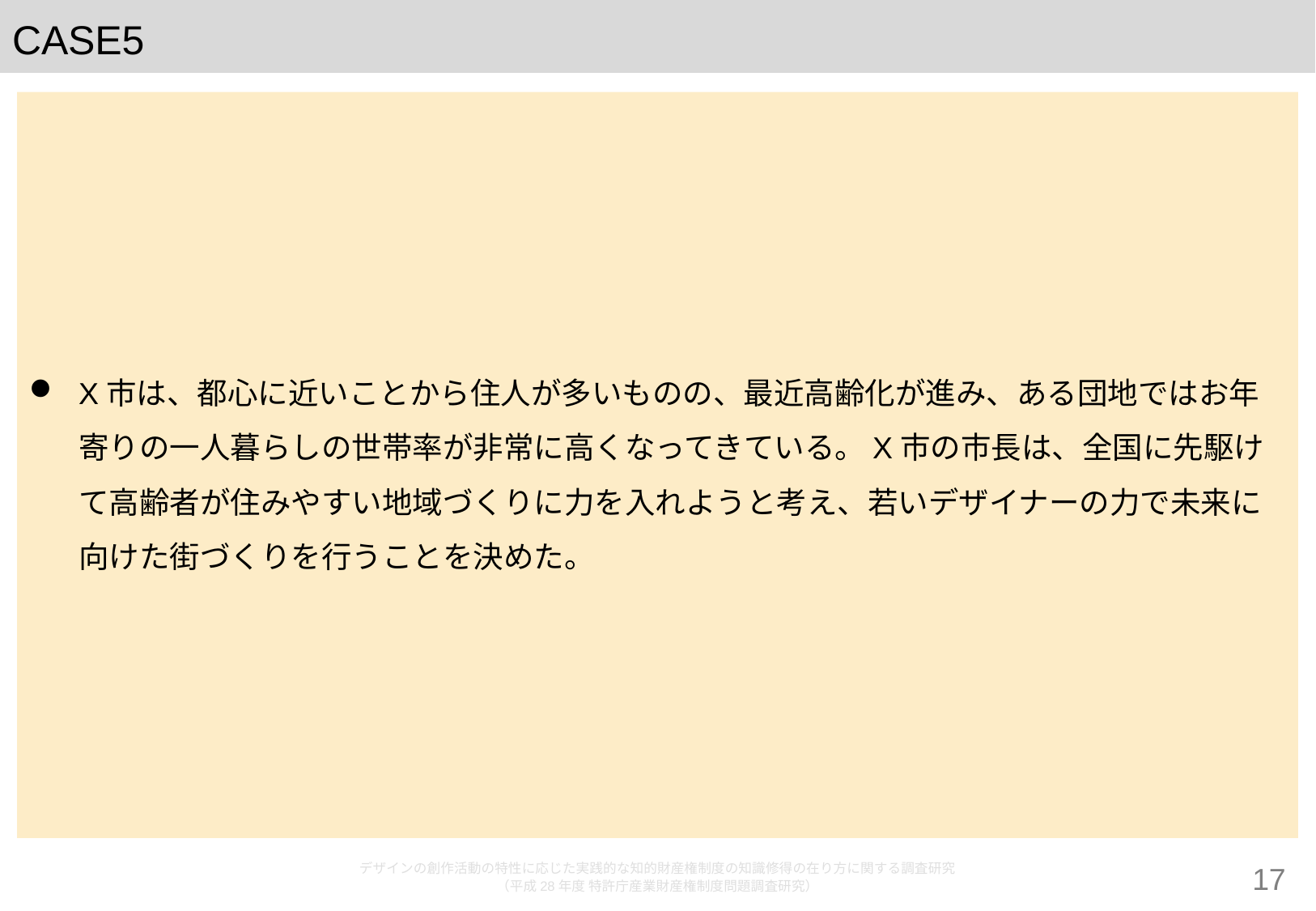

# CASE5
X市は、都心に近いことから住人が多いものの、最近高齢化が進み、ある団地ではお年寄りの一人暮らしの世帯率が非常に高くなってきている。X市の市長は、全国に先駆けて高齢者が住みやすい地域づくりに力を入れようと考え、若いデザイナーの力で未来に向けた街づくりを行うことを決めた。
デザインの創作活動の特性に応じた実践的な知的財産権制度の知識修得の在り方に関する調査研究
（平成28年度 特許庁産業財産権制度問題調査研究）
17